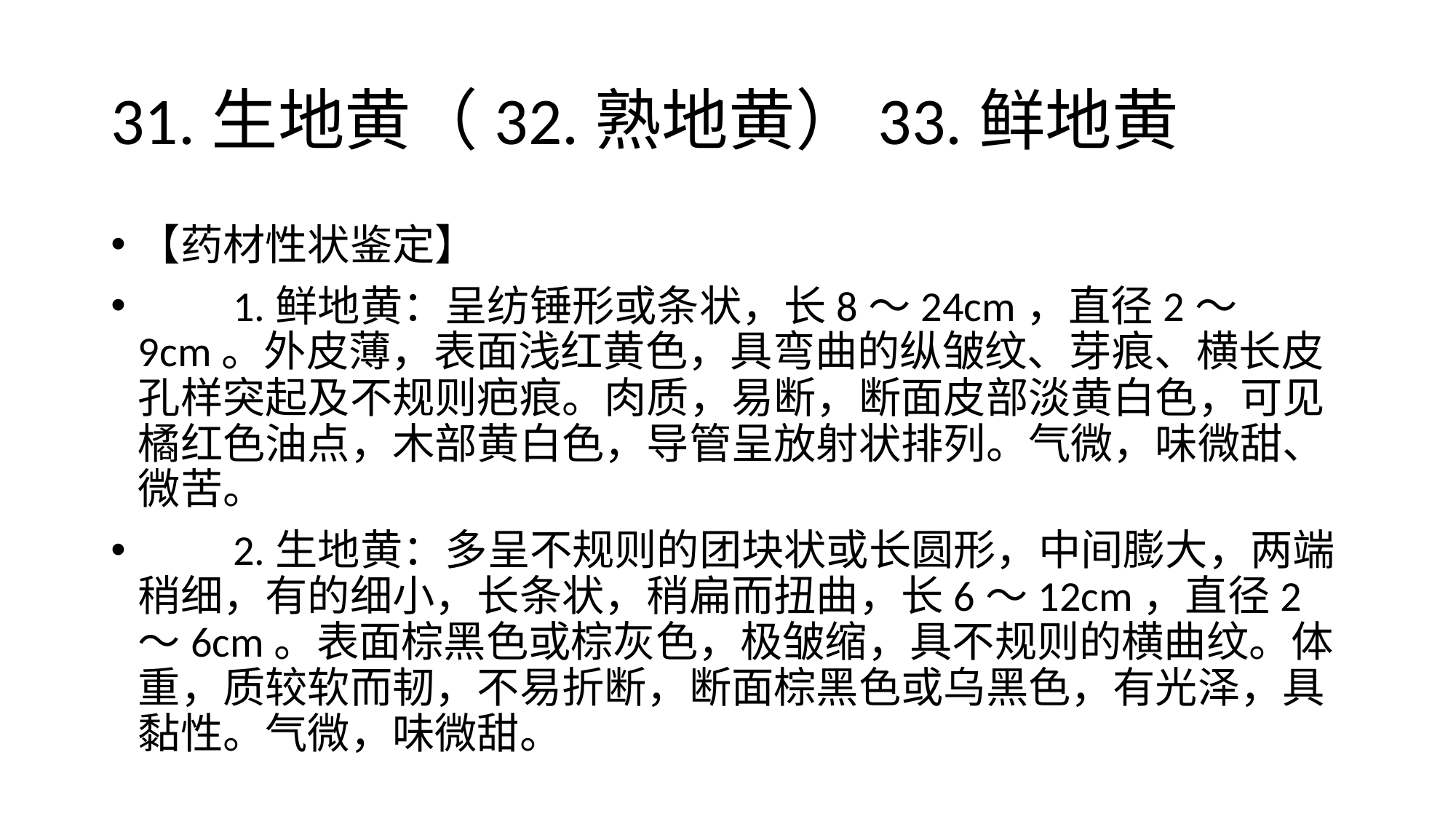

# 31.生地黄（32.熟地黄）33.鲜地黄
【药材性状鉴定】
　　1.鲜地黄：呈纺锤形或条状，长8～24cm，直径2～9cm。外皮薄，表面浅红黄色，具弯曲的纵皱纹、芽痕、横长皮孔样突起及不规则疤痕。肉质，易断，断面皮部淡黄白色，可见橘红色油点，木部黄白色，导管呈放射状排列。气微，味微甜、微苦。
　　2.生地黄：多呈不规则的团块状或长圆形，中间膨大，两端稍细，有的细小，长条状，稍扁而扭曲，长6～12cm，直径2～6cm。表面棕黑色或棕灰色，极皱缩，具不规则的横曲纹。体重，质较软而韧，不易折断，断面棕黑色或乌黑色，有光泽，具黏性。气微，味微甜。